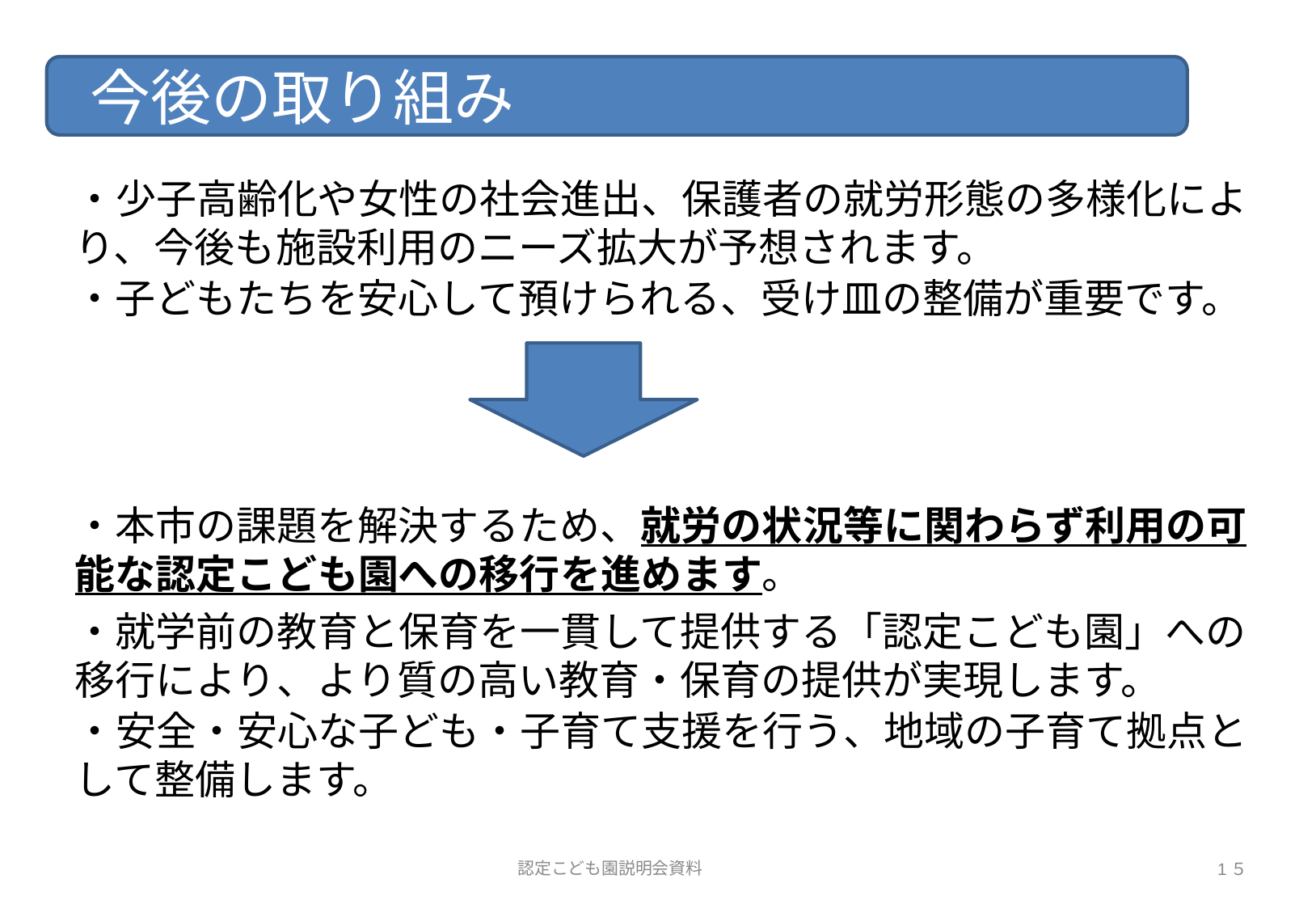

今後の取り組み
・少子高齢化や女性の社会進出、保護者の就労形態の多様化により、今後も施設利用のニーズ拡大が予想されます。
・子どもたちを安心して預けられる、受け皿の整備が重要です。

・本市の課題を解決するため、就労の状況等に関わらず利用の可能な認定こども園への移行を進めます。
・就学前の教育と保育を一貫して提供する「認定こども園」への移行により、より質の高い教育・保育の提供が実現します。
・安全・安心な子ども・子育て支援を行う、地域の子育て拠点として整備します。

認定こども園説明会資料
1５